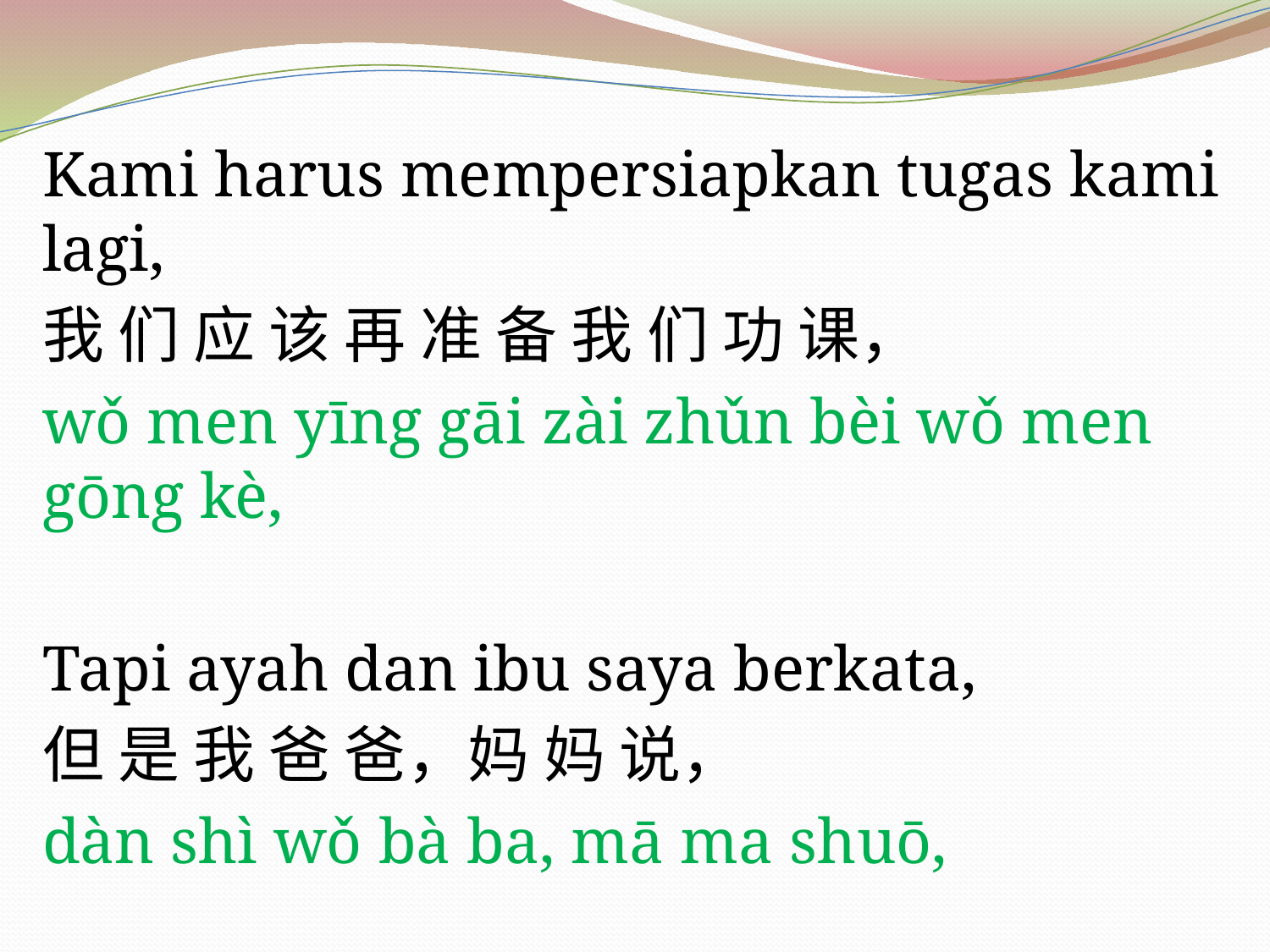

Kami harus mempersiapkan tugas kami lagi,
我 们 应 该 再 准 备 我 们 功 课，
wǒ men yīng gāi zài zhǔn bèi wǒ men gōng kè,

Tapi ayah dan ibu saya berkata,
但 是 我 爸 爸，妈 妈 说，
dàn shì wǒ bà ba, mā ma shuō,